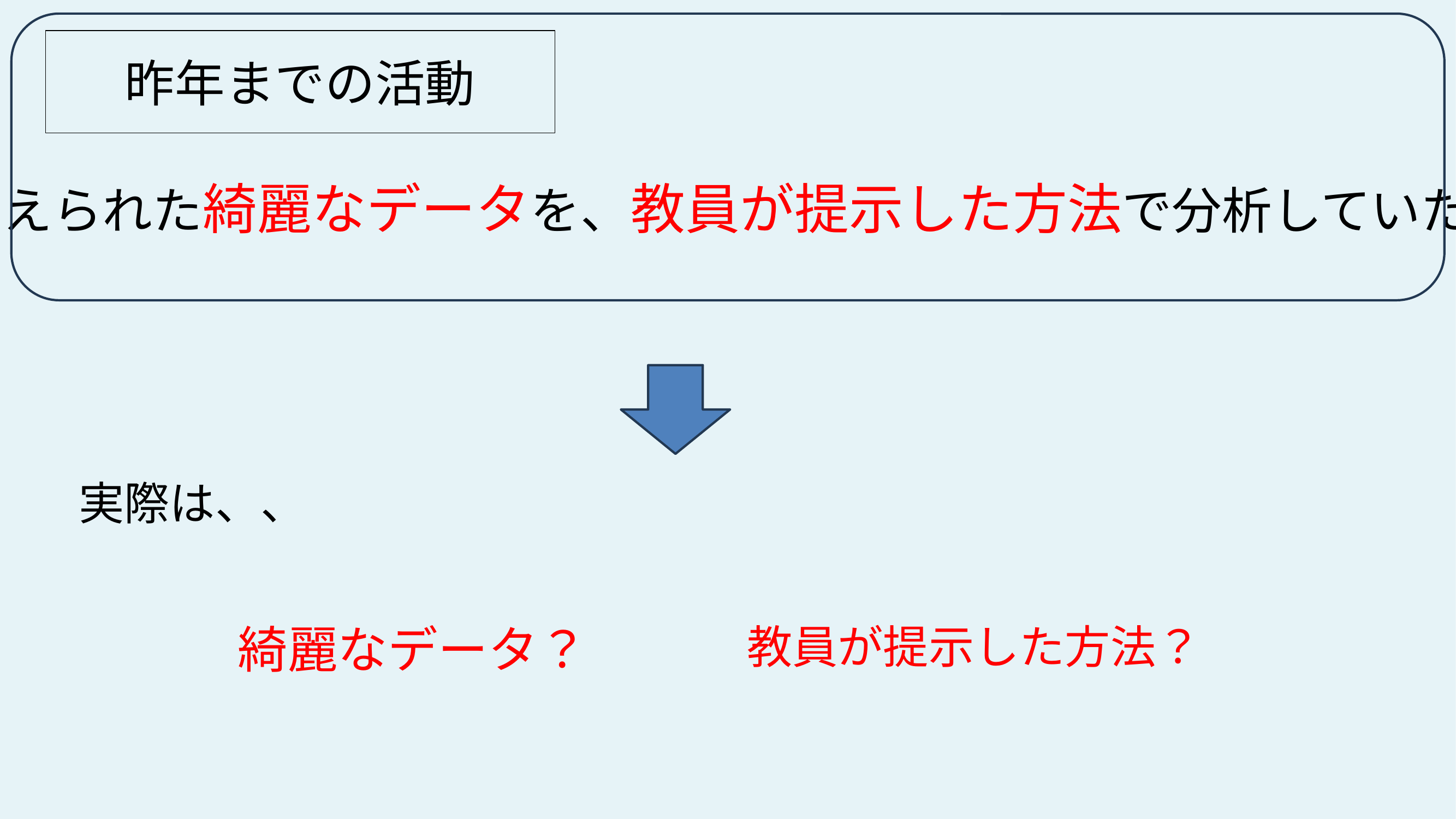

# 昨年までの活動
与えられた綺麗なデータを、教員が提示した方法で分析していた。

実際は、、
綺麗なデータ？
教員が提示した方法？